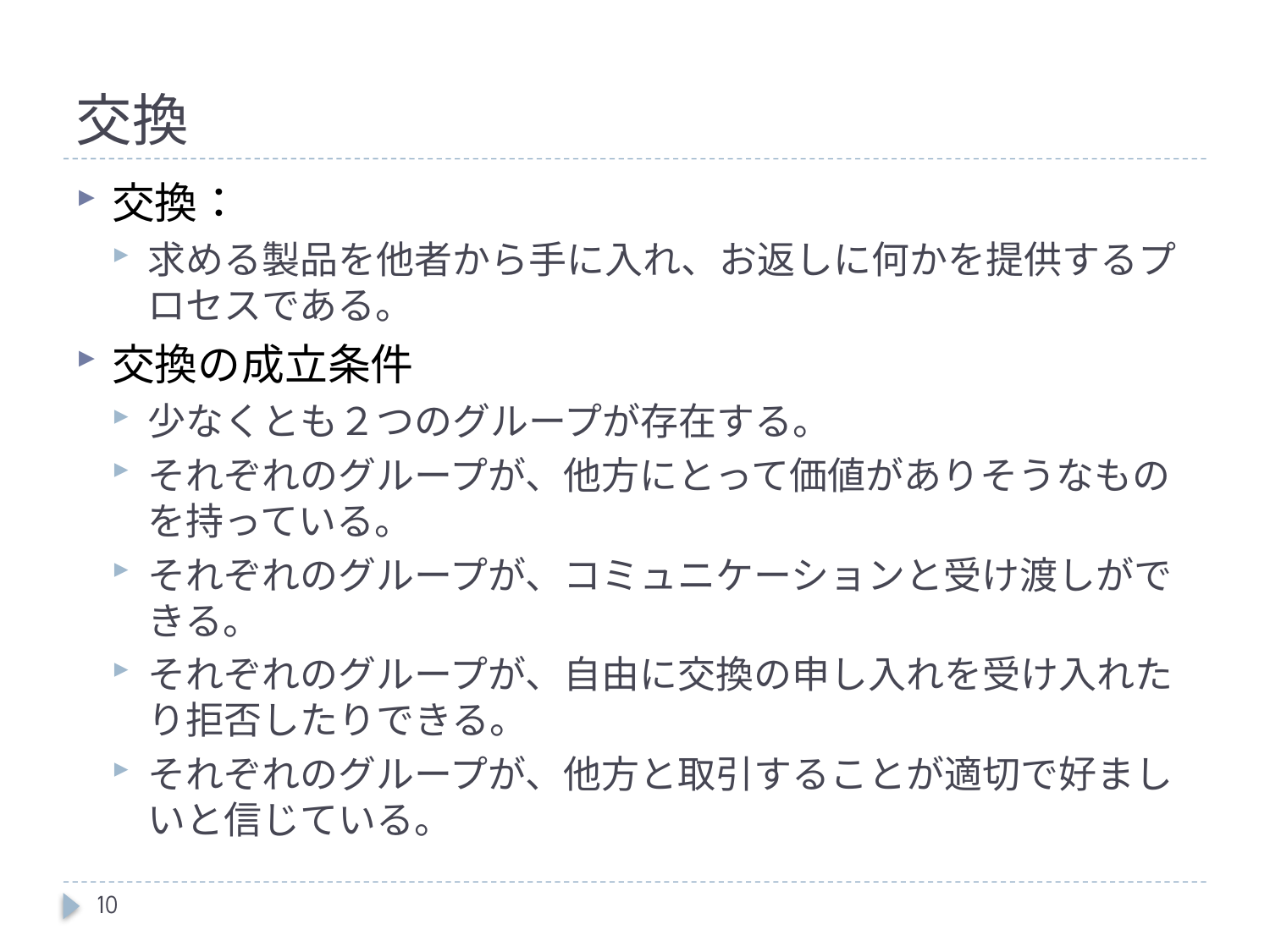

# 交換
交換：
求める製品を他者から手に入れ、お返しに何かを提供するプロセスである。
交換の成立条件
少なくとも２つのグループが存在する。
それぞれのグループが、他方にとって価値がありそうなものを持っている。
それぞれのグループが、コミュニケーションと受け渡しができる。
それぞれのグループが、自由に交換の申し入れを受け入れたり拒否したりできる。
それぞれのグループが、他方と取引することが適切で好ましいと信じている。
10